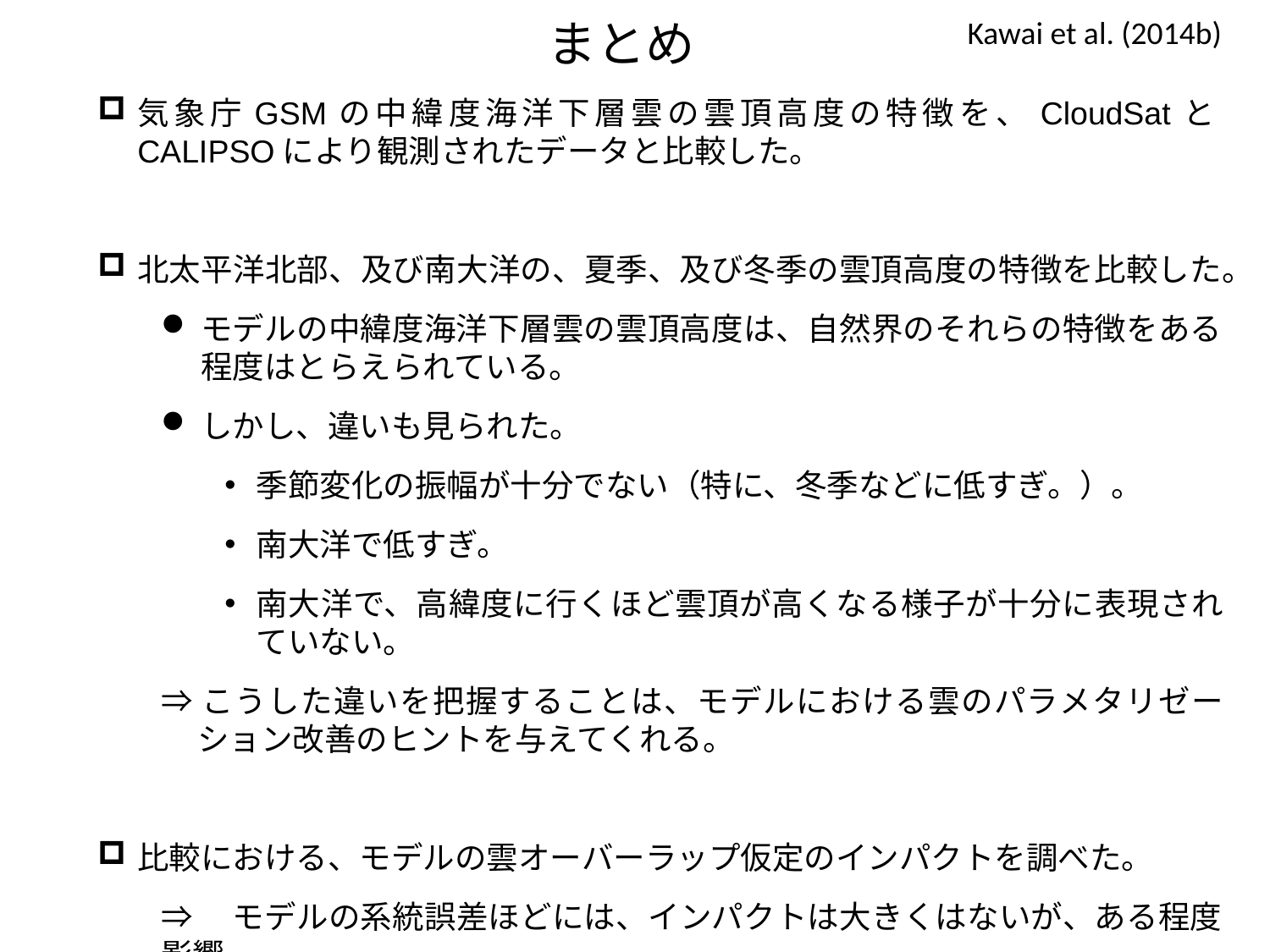

まとめ
Kawai et al. (2014b)
気象庁GSMの中緯度海洋下層雲の雲頂高度の特徴を、CloudSatとCALIPSOにより観測されたデータと比較した。

北太平洋北部、及び南大洋の、夏季、及び冬季の雲頂高度の特徴を比較した。
モデルの中緯度海洋下層雲の雲頂高度は、自然界のそれらの特徴をある程度はとらえられている。
しかし、違いも見られた。
季節変化の振幅が十分でない（特に、冬季などに低すぎ。）。
南大洋で低すぎ。
南大洋で、高緯度に行くほど雲頂が高くなる様子が十分に表現されていない。
⇒こうした違いを把握することは、モデルにおける雲のパラメタリゼーション改善のヒントを与えてくれる。

比較における、モデルの雲オーバーラップ仮定のインパクトを調べた。
⇒　モデルの系統誤差ほどには、インパクトは大きくはないが、ある程度影響。